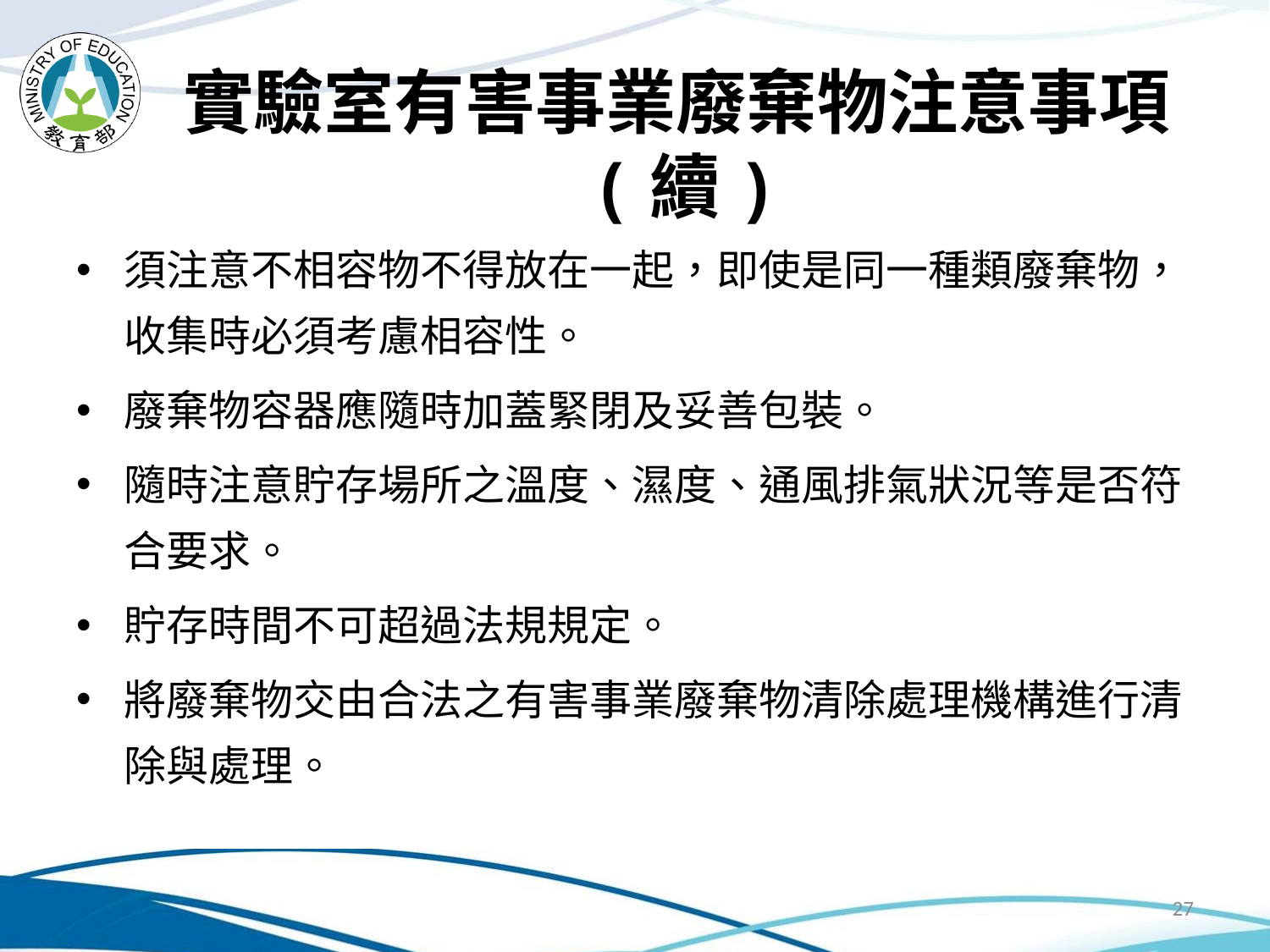

# 實驗室有害事業廢棄物注意事項(續)
須注意不相容物不得放在一起，即使是同一種類廢棄物，收集時必須考慮相容性。
廢棄物容器應隨時加蓋緊閉及妥善包裝。
隨時注意貯存場所之溫度、濕度、通風排氣狀況等是否符合要求。
貯存時間不可超過法規規定。
將廢棄物交由合法之有害事業廢棄物清除處理機構進行清除與處理。

27